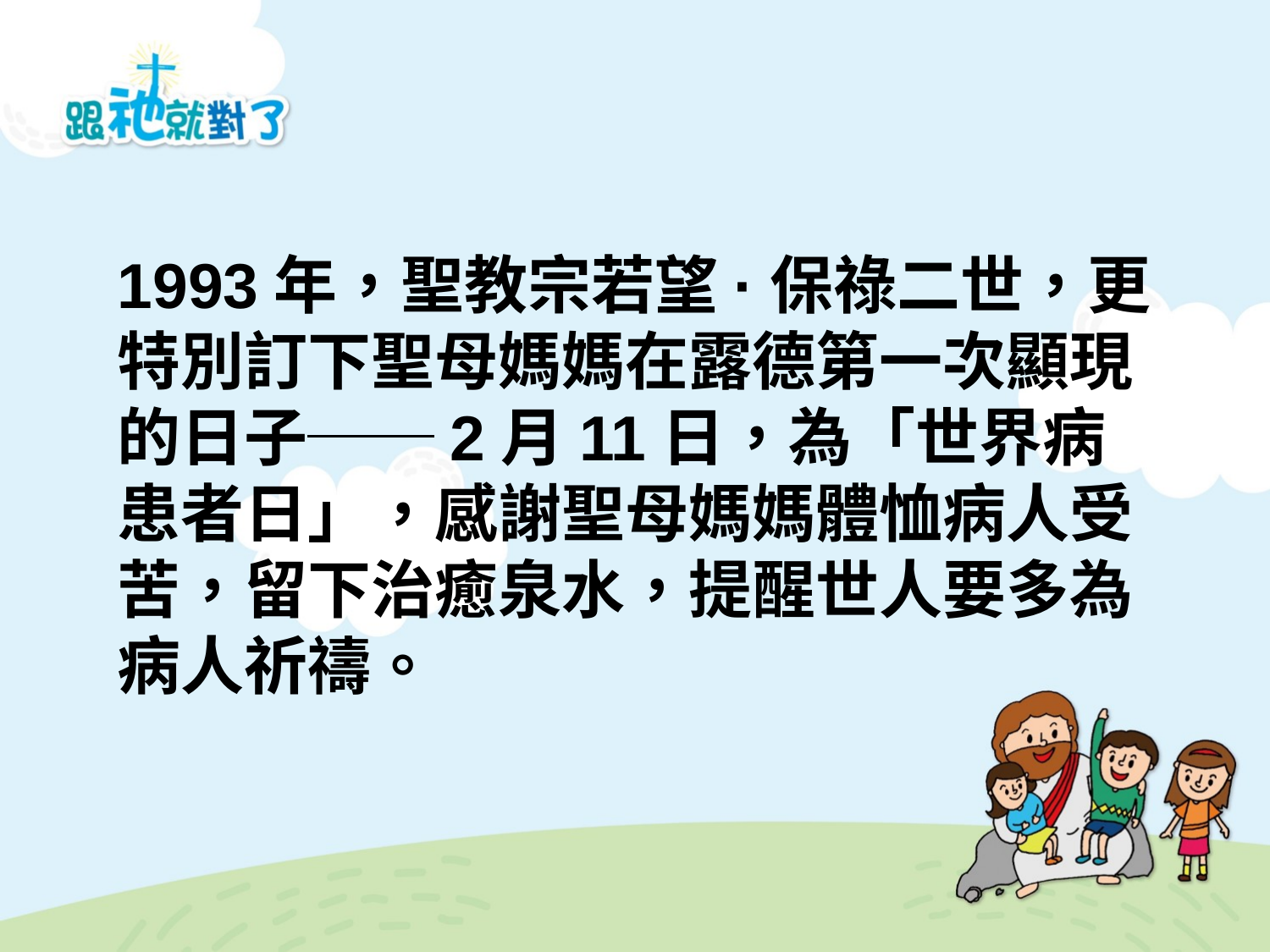

1993年，聖教宗若望·保祿二世，更特別訂下聖母媽媽在露德第一次顯現的日子──2月11日，為「世界病患者日」，感謝聖母媽媽體恤病人受苦，留下治癒泉水，提醒世人要多為病人祈禱。